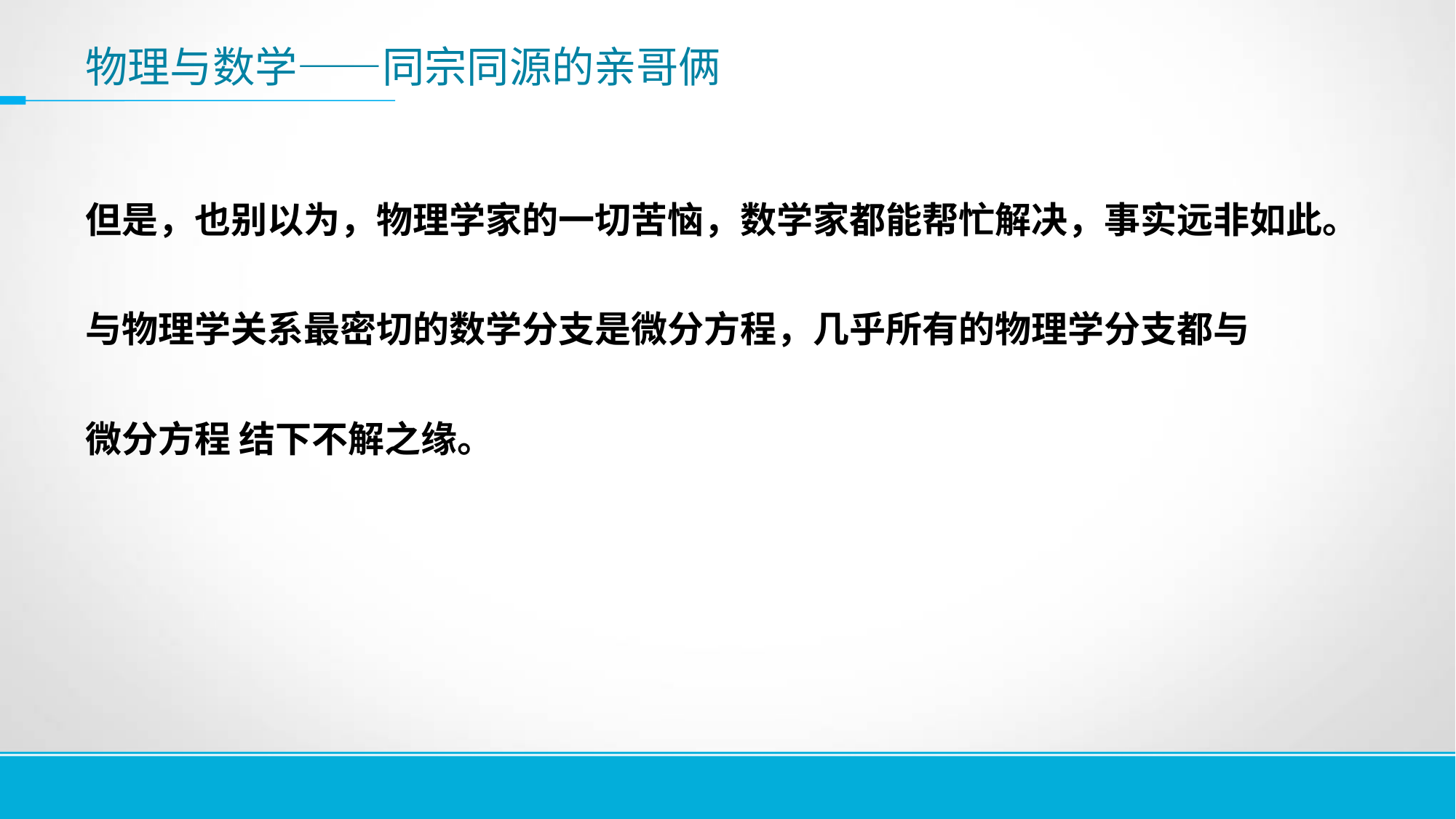

# 物理与数学——同宗同源的亲哥俩
但是，也别以为，物理学家的一切苦恼，数学家都能帮忙解决，事实远非如此。
与物理学关系最密切的数学分支是微分方程，几乎所有的物理学分支都与
微分方程 结下不解之缘。